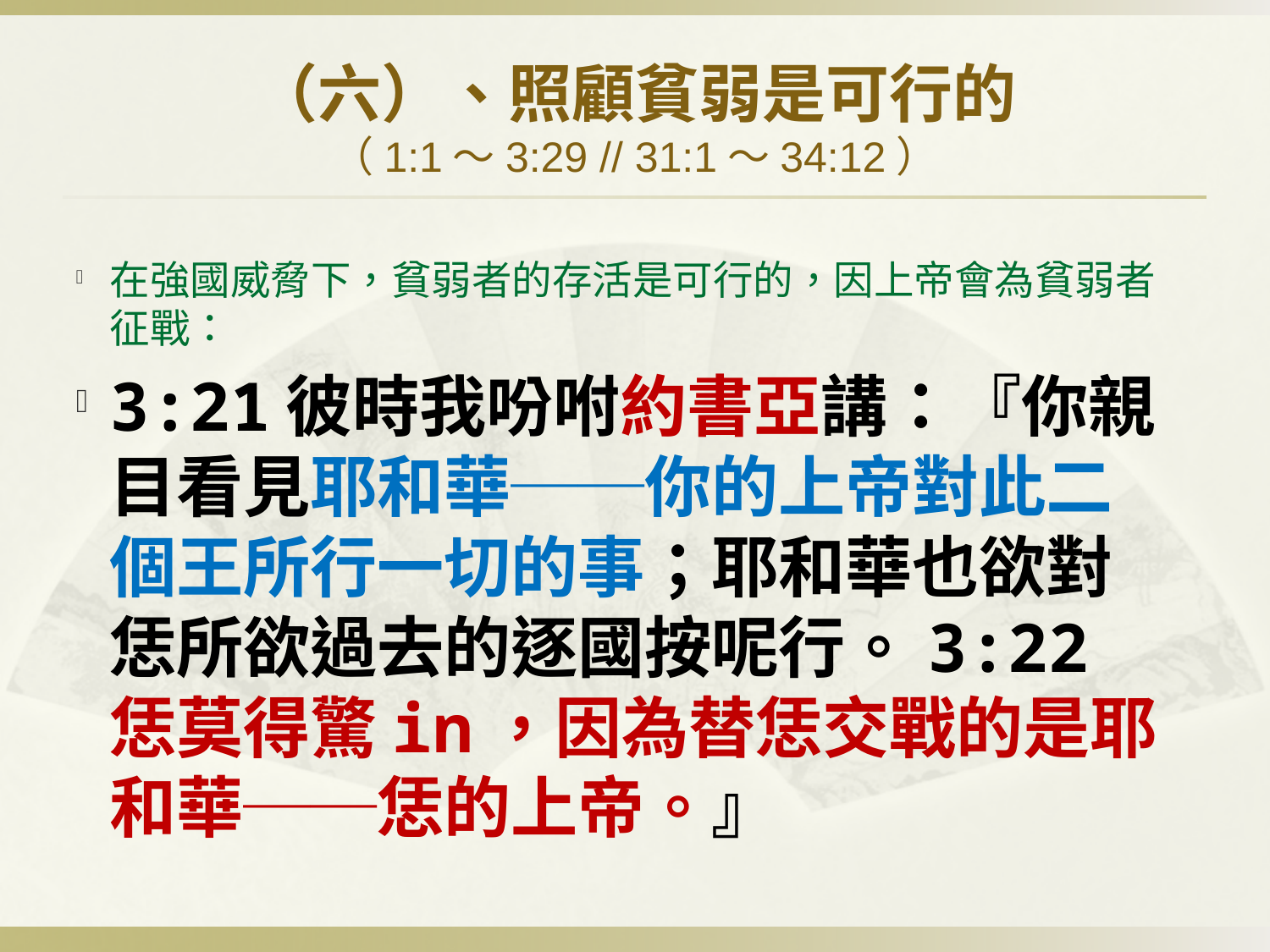

# （六）、照顧貧弱是可行的 （1:1～3:29 // 31:1～34:12）
在強國威脅下，貧弱者的存活是可行的，因上帝會為貧弱者征戰：
3:21彼時我吩咐約書亞講：『你親目看見耶和華──你的上帝對此二個王所行一切的事；耶和華也欲對恁所欲過去的逐國按呢行。3:22恁莫得驚in，因為替恁交戰的是耶和華──恁的上帝。』